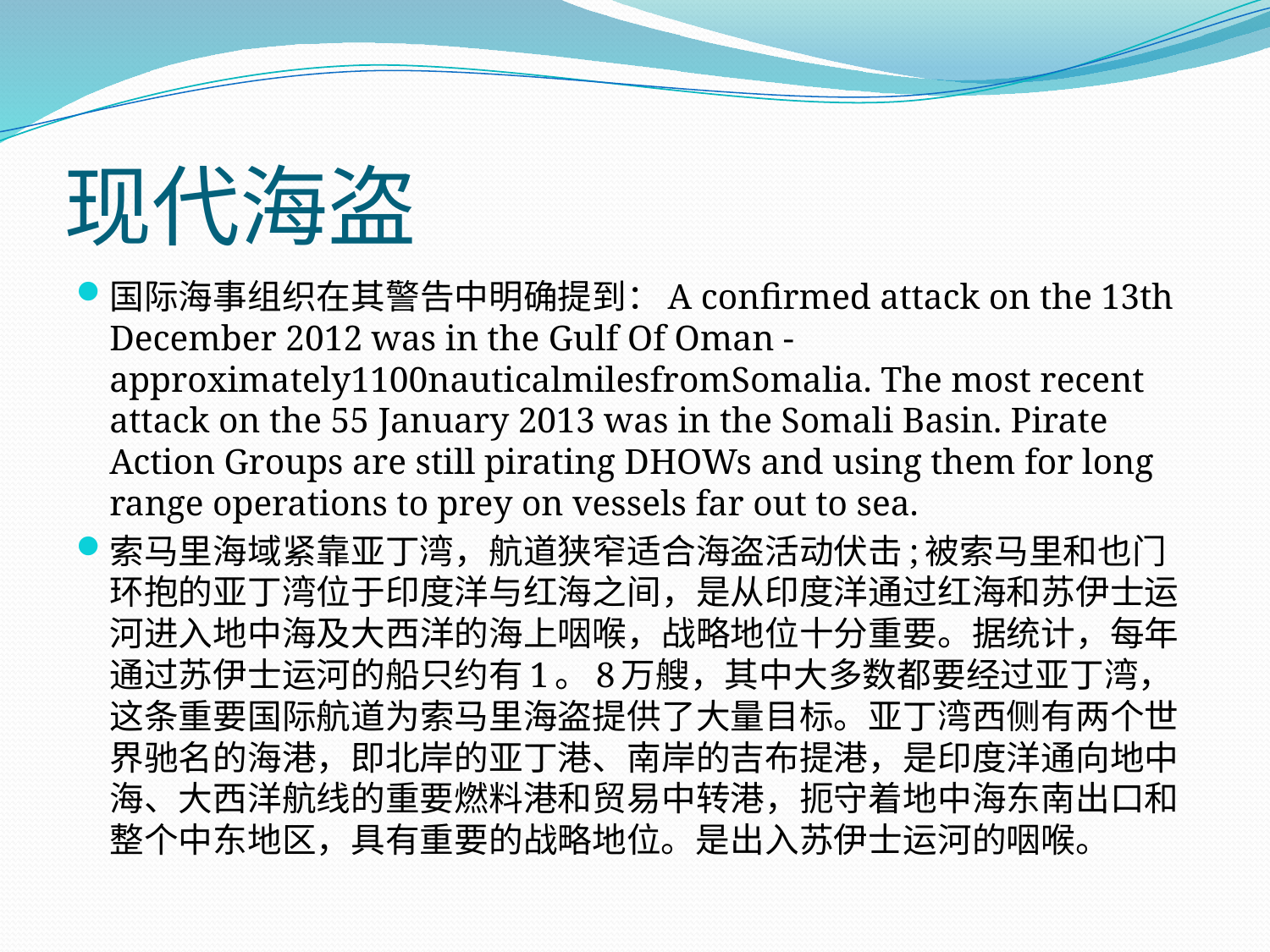

# 现代海盗
国际海事组织在其警告中明确提到：A confirmed attack on the 13th December 2012 was in the Gulf Of Oman -approximately1100nauticalmilesfromSomalia. The most recent attack on the 55 January 2013 was in the Somali Basin. Pirate Action Groups are still pirating DHOWs and using them for long range operations to prey on vessels far out to sea.
索马里海域紧靠亚丁湾，航道狭窄适合海盗活动伏击;被索马里和也门环抱的亚丁湾位于印度洋与红海之间，是从印度洋通过红海和苏伊士运河进入地中海及大西洋的海上咽喉，战略地位十分重要。据统计，每年通过苏伊士运河的船只约有1。8万艘，其中大多数都要经过亚丁湾，这条重要国际航道为索马里海盗提供了大量目标。亚丁湾西侧有两个世界驰名的海港，即北岸的亚丁港、南岸的吉布提港，是印度洋通向地中海、大西洋航线的重要燃料港和贸易中转港，扼守着地中海东南出口和整个中东地区，具有重要的战略地位。是出入苏伊士运河的咽喉。